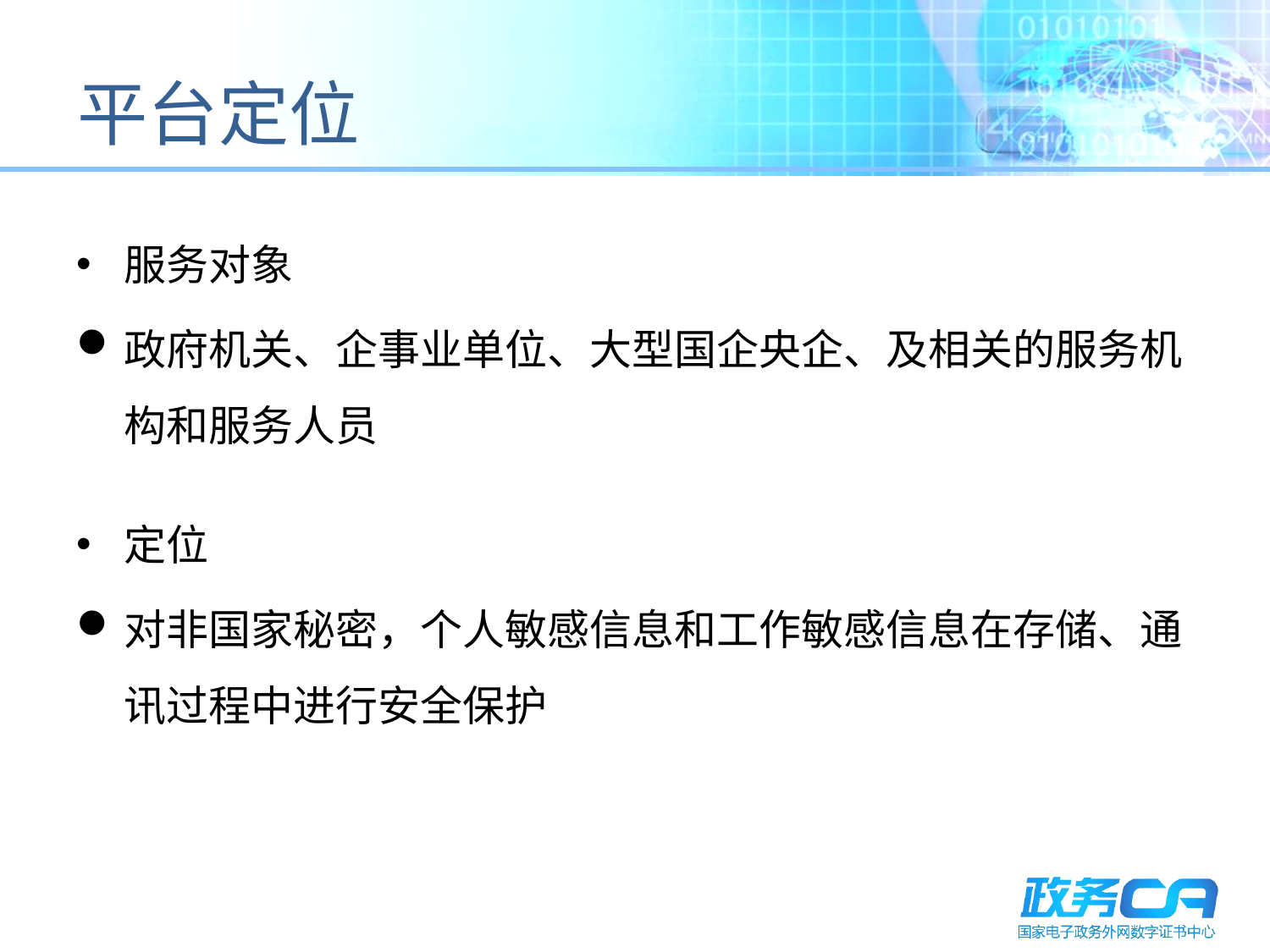

# 平台定位
服务对象
政府机关、企事业单位、大型国企央企、及相关的服务机构和服务人员

定位
对非国家秘密，个人敏感信息和工作敏感信息在存储、通讯过程中进行安全保护